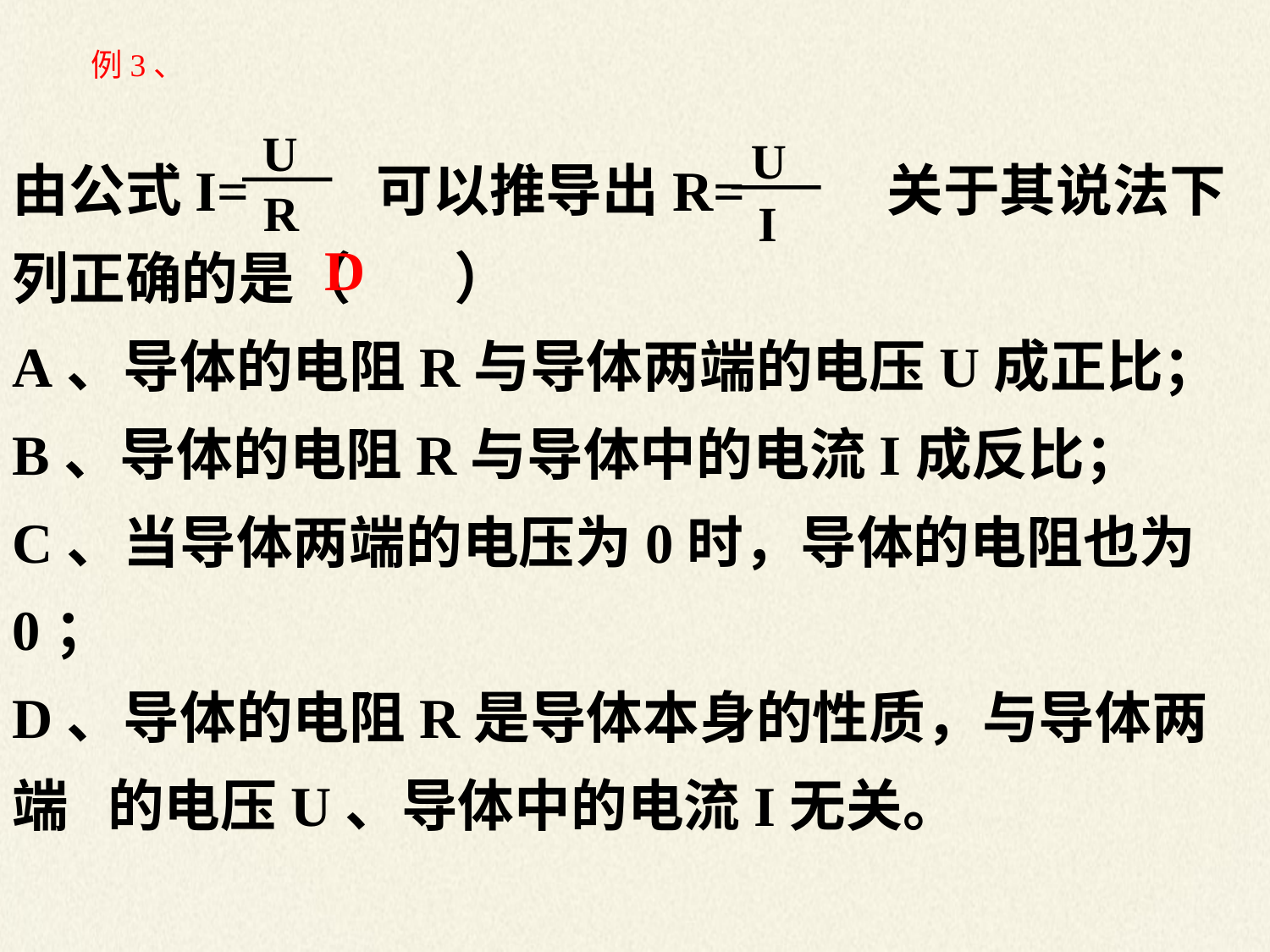

例3、
U
R

U
I

由公式I=        可以推导出R=         关于其说法下列正确的是（        ）
A、导体的电阻R与导体两端的电压U成正比；
B、导体的电阻R与导体中的电流I成反比；
C、当导体两端的电压为0时，导体的电阻也为0；
D、导体的电阻R是导体本身的性质，与导体两端   的电压U、导体中的电流I无关。
D